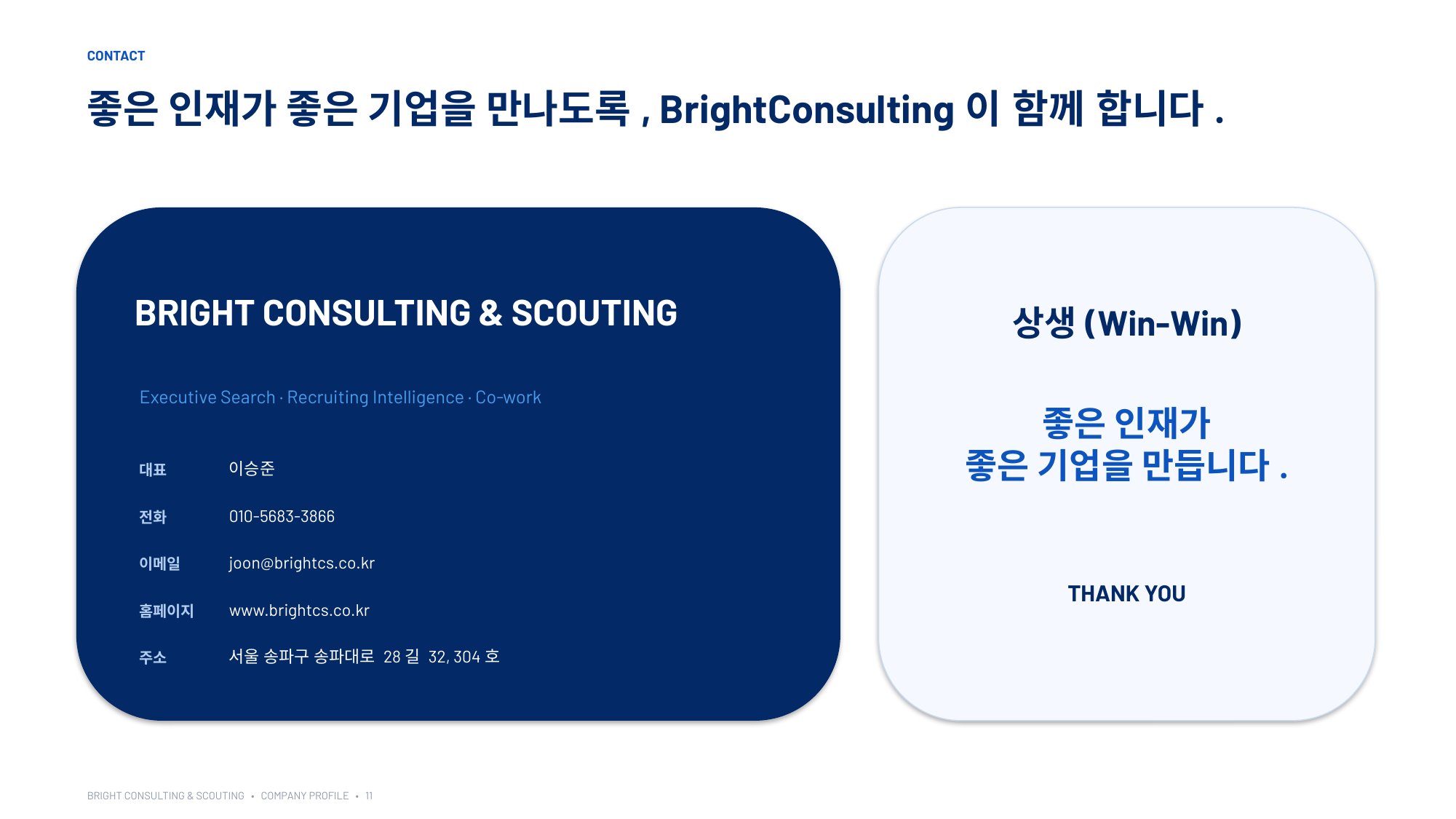

CONTACT
좋은 인재가 좋은 기업을 만나도록, BrightConsulting이 함께 합니다.

BRIGHT CONSULTING & SCOUTING
상생(Win-Win)
Executive Search · Recruiting Intelligence · Co-work
좋은 인재가
좋은 기업을 만듭니다.
이승준
대표
010-5683-3866
전화
joon@brightcs.co.kr
이메일
THANK YOU
www.brightcs.co.kr
홈페이지
서울 송파구 송파대로 28길 32, 304호
주소
BRIGHT CONSULTING & SCOUTING   •   COMPANY PROFILE   •   11